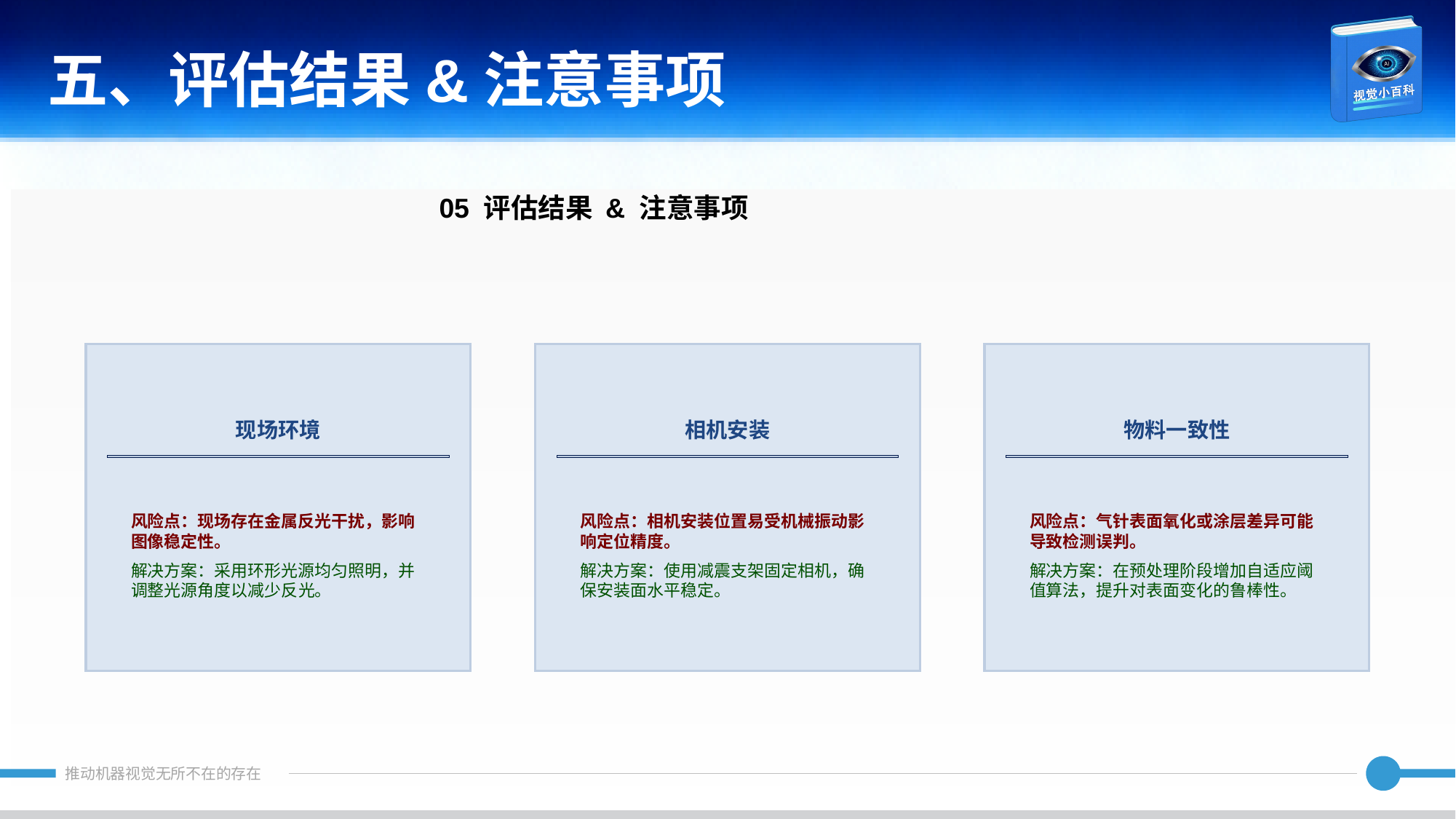

五、评估结果&注意事项

05 评估结果 & 注意事项

现场环境

相机安装

物料一致性

风险点：现场存在金属反光干扰，影响图像稳定性。
解决方案：采用环形光源均匀照明，并调整光源角度以减少反光。

风险点：相机安装位置易受机械振动影响定位精度。
解决方案：使用减震支架固定相机，确保安装面水平稳定。

风险点：气针表面氧化或涂层差异可能导致检测误判。
解决方案：在预处理阶段增加自适应阈值算法，提升对表面变化的鲁棒性。
11